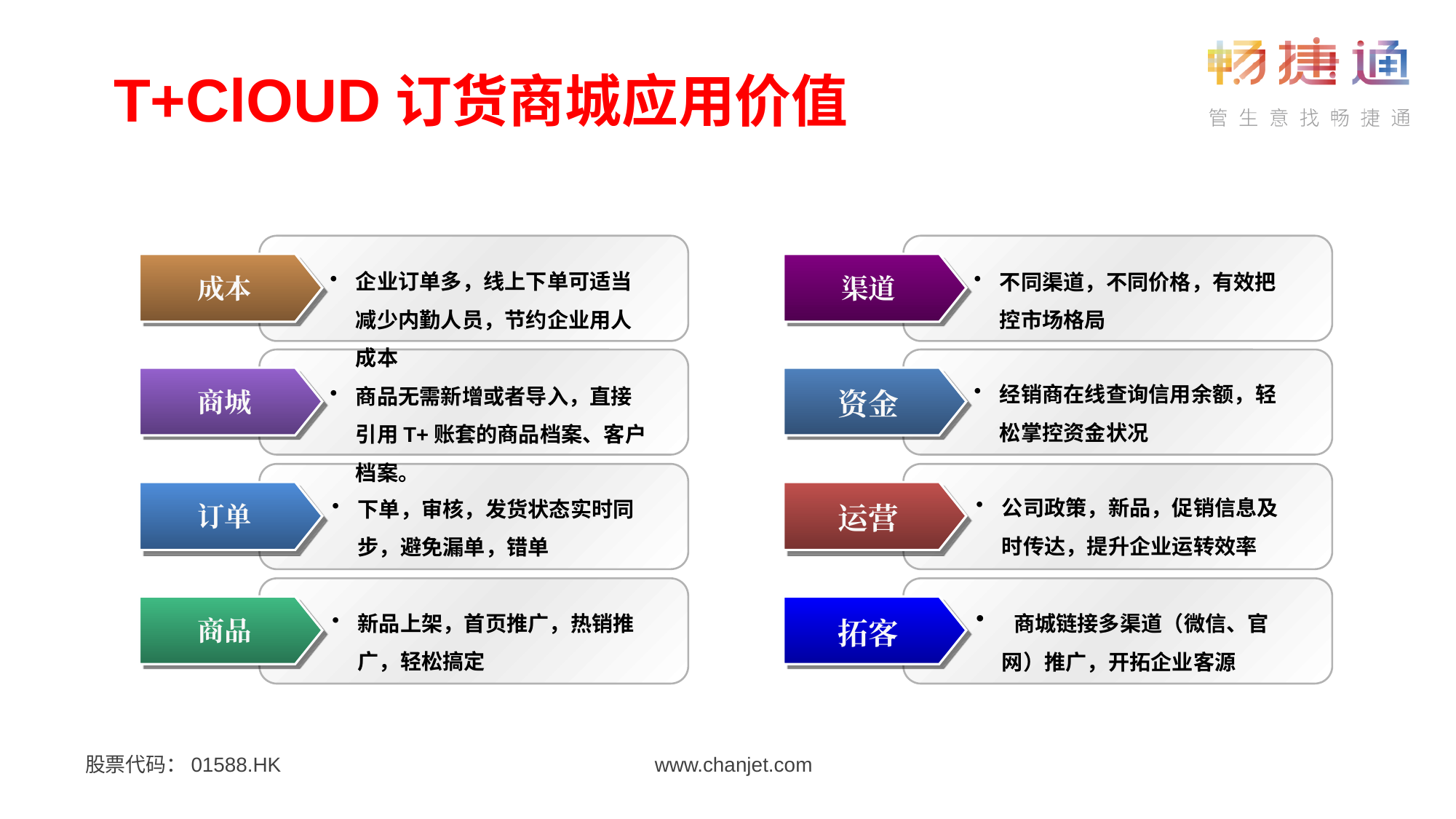

T+ClOUD订货商城应用价值

企业订单多，线上下单可适当减少内勤人员，节约企业用人成本
不同渠道，不同价格，有效把控市场格局

成本
渠道

经销商在线查询信用余额，轻松掌控资金状况
商品无需新增或者导入，直接引用T+账套的商品档案、客户档案。

商城
资金

公司政策，新品，促销信息及时传达，提升企业运转效率
下单，审核，发货状态实时同步，避免漏单，错单

订单
运营

 商城链接多渠道（微信、官网）推广，开拓企业客源
新品上架，首页推广，热销推广，轻松搞定

商品
拓客